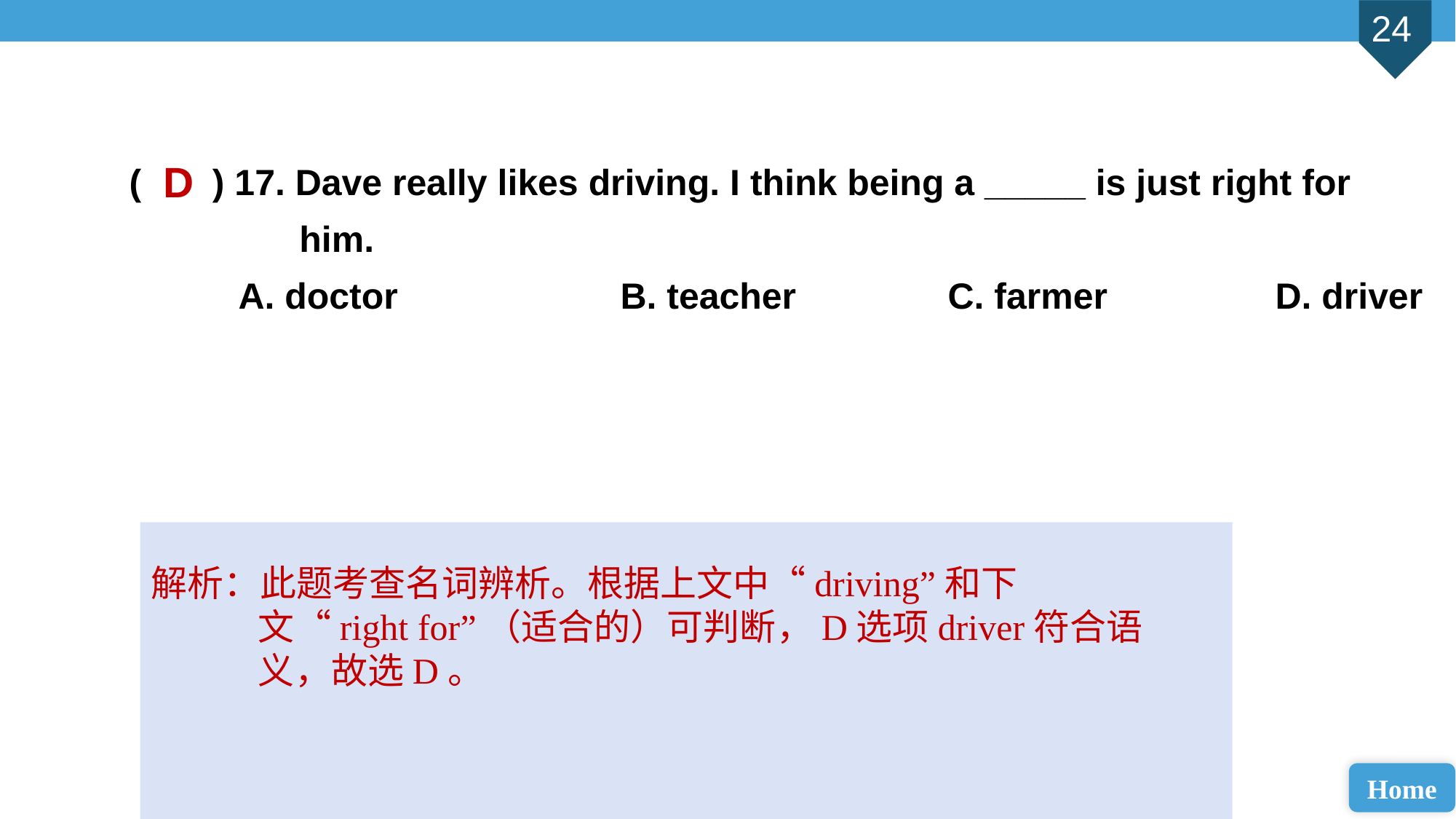

(       ) 17. Dave really likes driving. I think being a _____ is just right for
      him.
A. doctor 		B. teacher 		C. farmer 		D. driver
D

解析：此题考查名词辨析。根据上文中“driving”和下文“right for”（适合的）可判断，D选项driver符合语义，故选D。